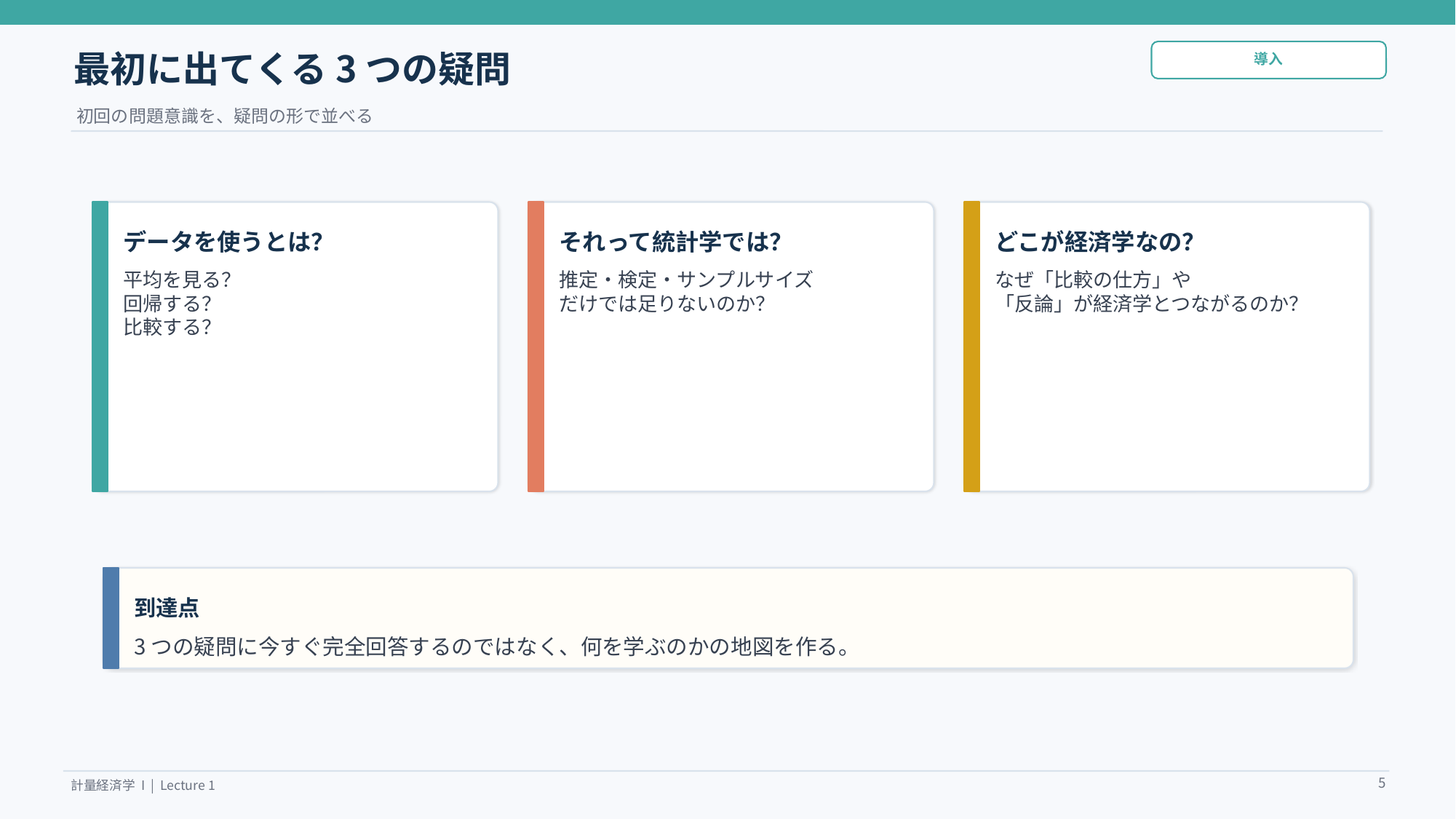

最初に出てくる3つの疑問

導入
初回の問題意識を、疑問の形で並べる

データを使うとは？
それって統計学では？
どこが経済学なの？
平均を見る？
回帰する？
比較する？
推定・検定・サンプルサイズ
だけでは足りないのか？
なぜ「比較の仕方」や
「反論」が経済学とつながるのか？

到達点
3つの疑問に今すぐ完全回答するのではなく、何を学ぶのかの地図を作る。

5
計量経済学 I  |  Lecture 1